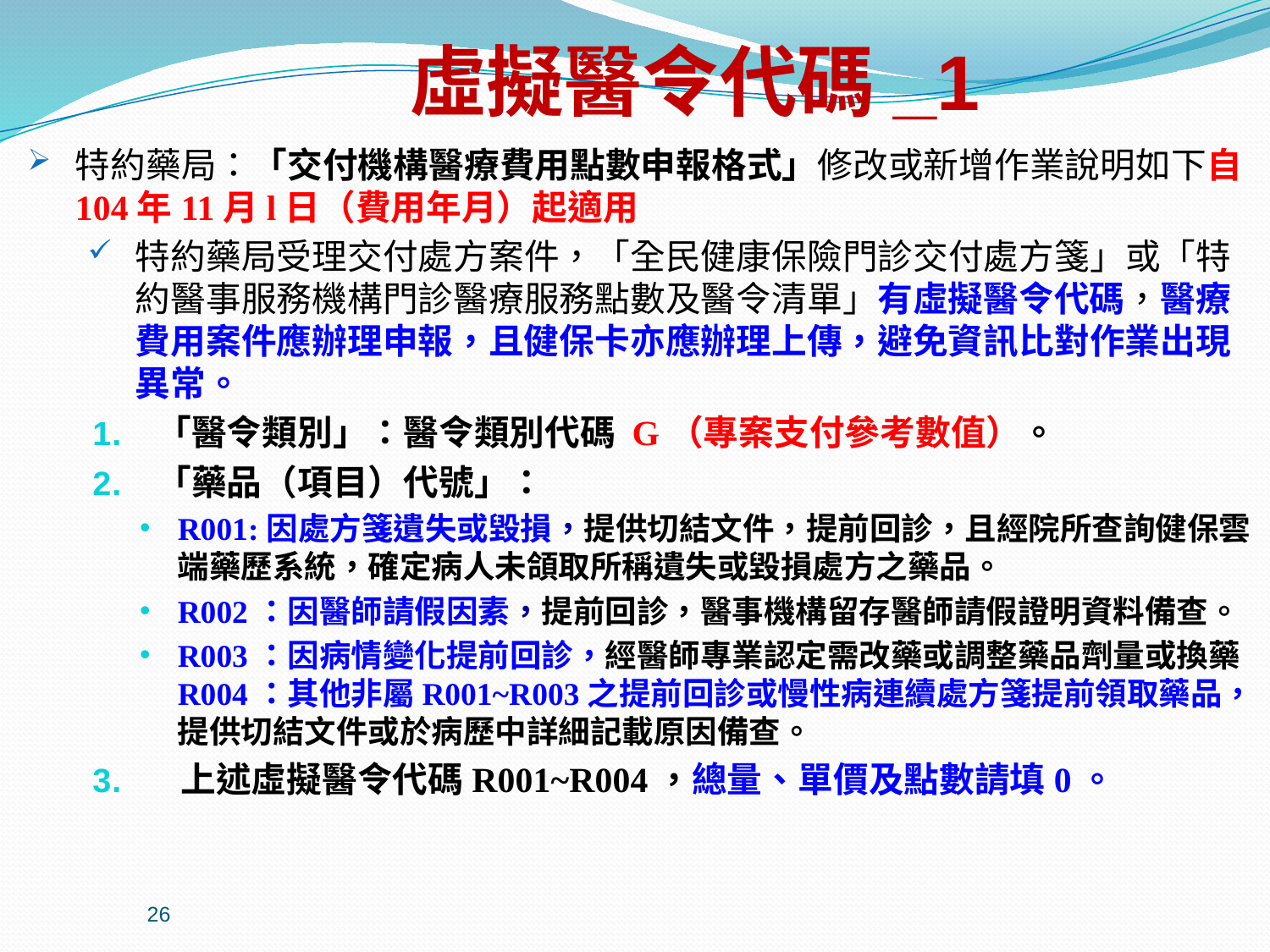

虛擬醫令代碼_1
特約藥局：「交付機構醫療費用點數申報格式」修改或新增作業說明如下自104年11月l日（費用年月）起適用
特約藥局受理交付處方案件，「全民健康保險門診交付處方箋」或「特約醫事服務機構門診醫療服務點數及醫令清單」有虛擬醫令代碼，醫療費用案件應辦理申報，且健保卡亦應辦理上傳，避免資訊比對作業出現異常。
「醫令類別」：醫令類別代碼 G（專案支付參考數值）。
「藥品（項目）代號」：
R001:因處方箋遺失或毀損，提供切結文件，提前回診，且經院所查詢健保雲端藥歷系統，確定病人未頜取所稱遺失或毀損處方之藥品。
R002：因醫師請假因素，提前回診，醫事機構留存醫師請假證明資料備查。
R003：因病情變化提前回診，經醫師專業認定需改藥或調整藥品劑量或換藥R004：其他非屬R001~R003之提前回診或慢性病連續處方箋提前領取藥品，提供切結文件或於病歷中詳細記載原因備查。
  上述虛擬醫令代碼R001~R004，總量、單價及點數請填0。

26